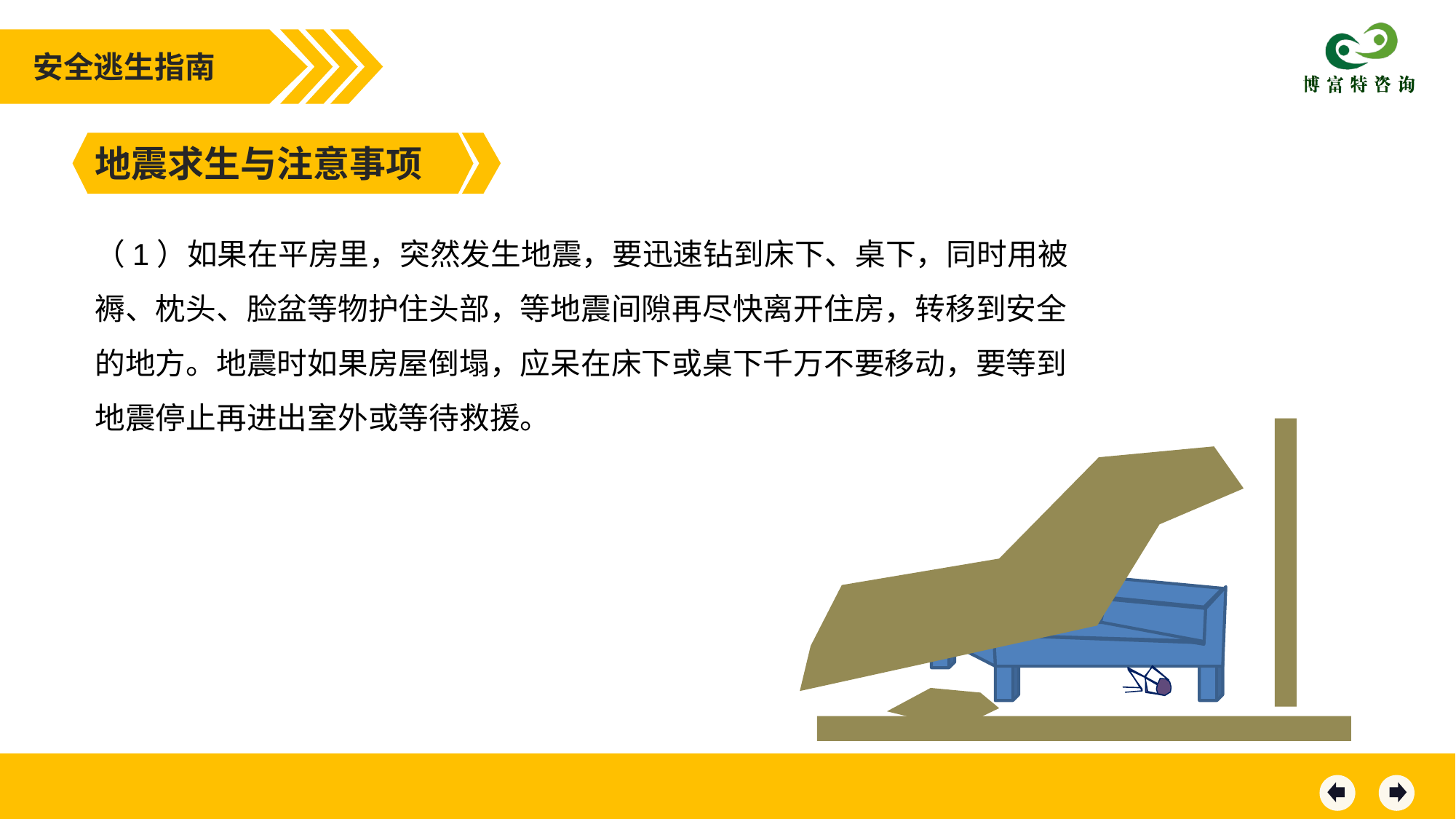

安全逃生指南

地震求生与注意事项
（1）如果在平房里，突然发生地震，要迅速钻到床下、桌下，同时用被褥、枕头、脸盆等物护住头部，等地震间隙再尽快离开住房，转移到安全的地方。地震时如果房屋倒塌，应呆在床下或桌下千万不要移动，要等到地震停止再进出室外或等待救援。